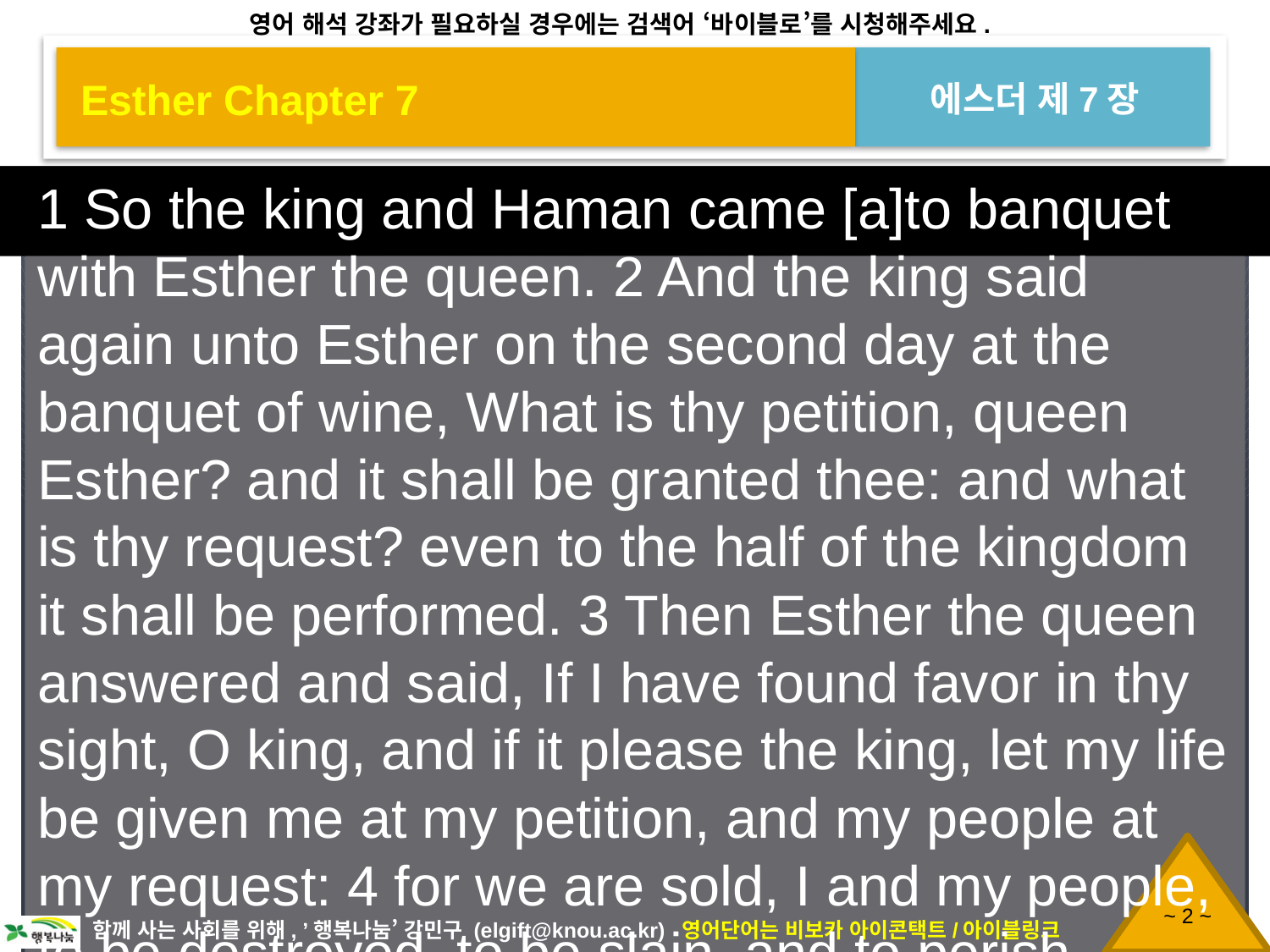

Esther Chapter 7
에스더 제7장
1 So the king and Haman came [a]to banquet with Esther the queen. 2 And the king said again unto Esther on the second day at the banquet of wine, What is thy petition, queen Esther? and it shall be granted thee: and what is thy request? even to the half of the kingdom it shall be performed. 3 Then Esther the queen answered and said, If I have found favor in thy sight, O king, and if it please the king, let my life be given me at my petition, and my people at my request: 4 for we are sold, I and my people, to be destroyed, to be slain, and to perish.